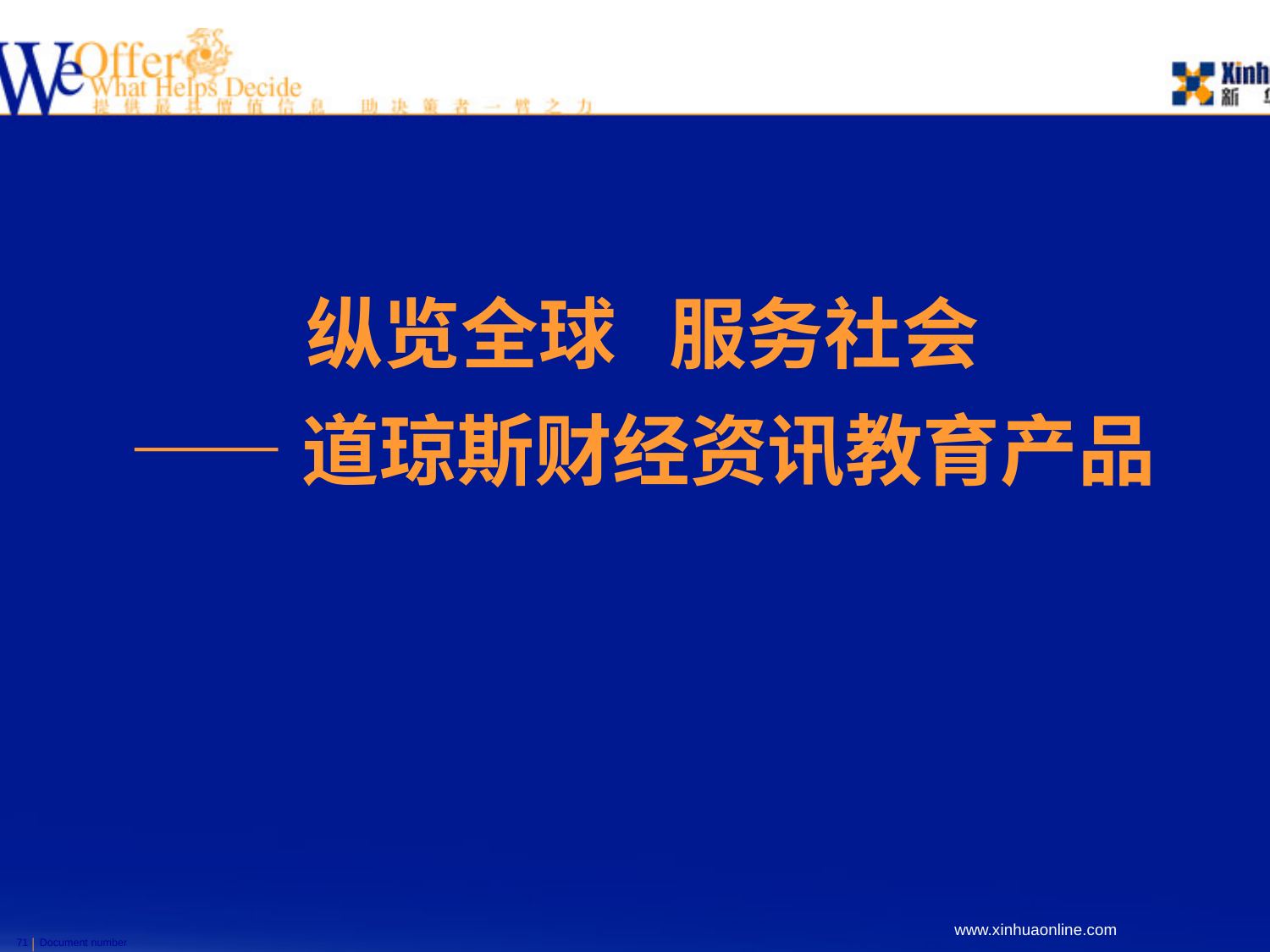

纵览全球   服务社会
—— 道琼斯财经资讯教育产品
Document number
71